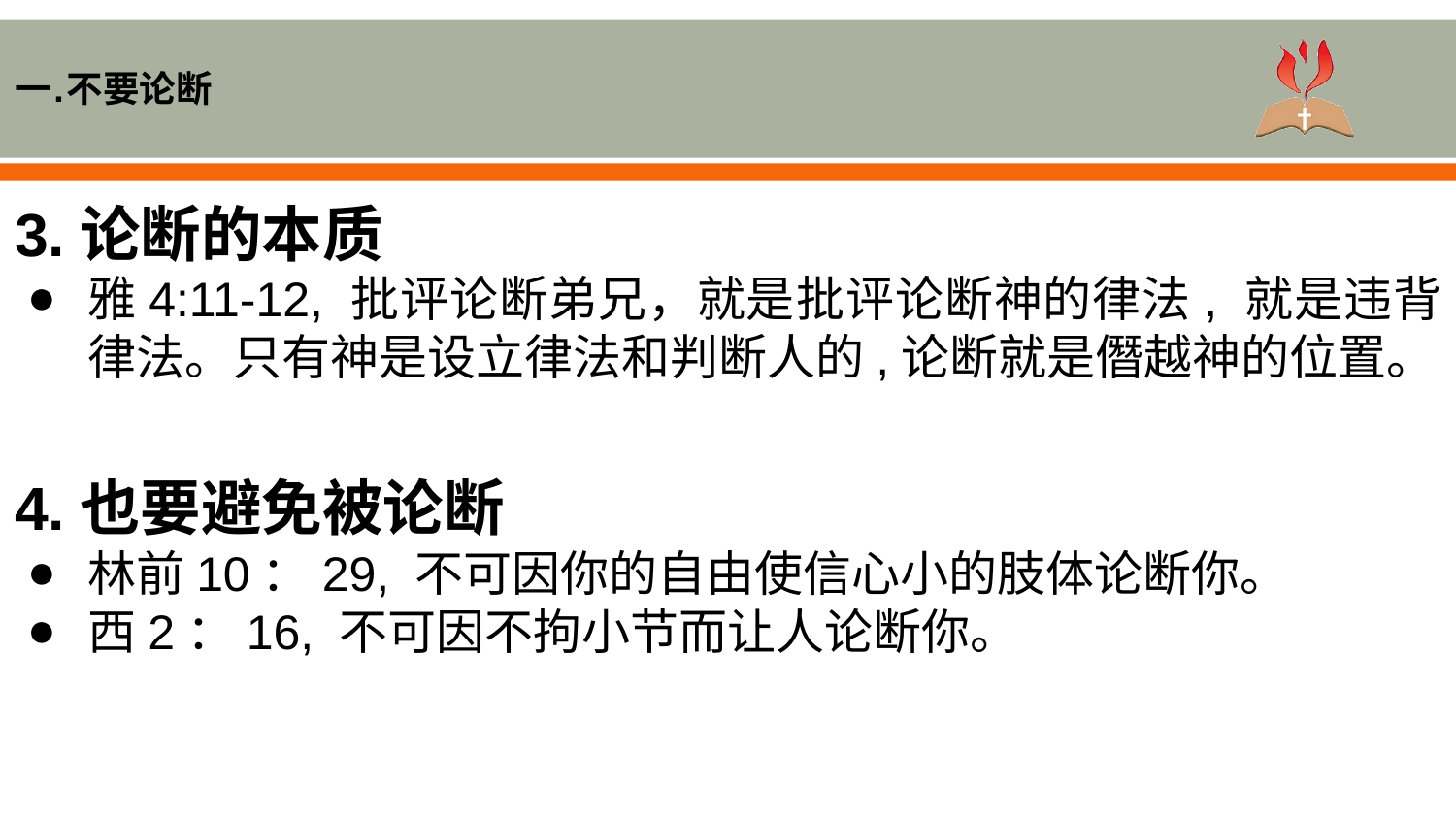

一.不要论断
3.论断的本质
雅4:11-12, 批评论断弟兄，就是批评论断神的律法, 就是违背律法。只有神是设立律法和判断人的,论断就是僭越神的位置。

4.也要避免被论断
林前10：29, 不可因你的自由使信心小的肢体论断你。
西2：16, 不可因不拘小节而让人论断你。